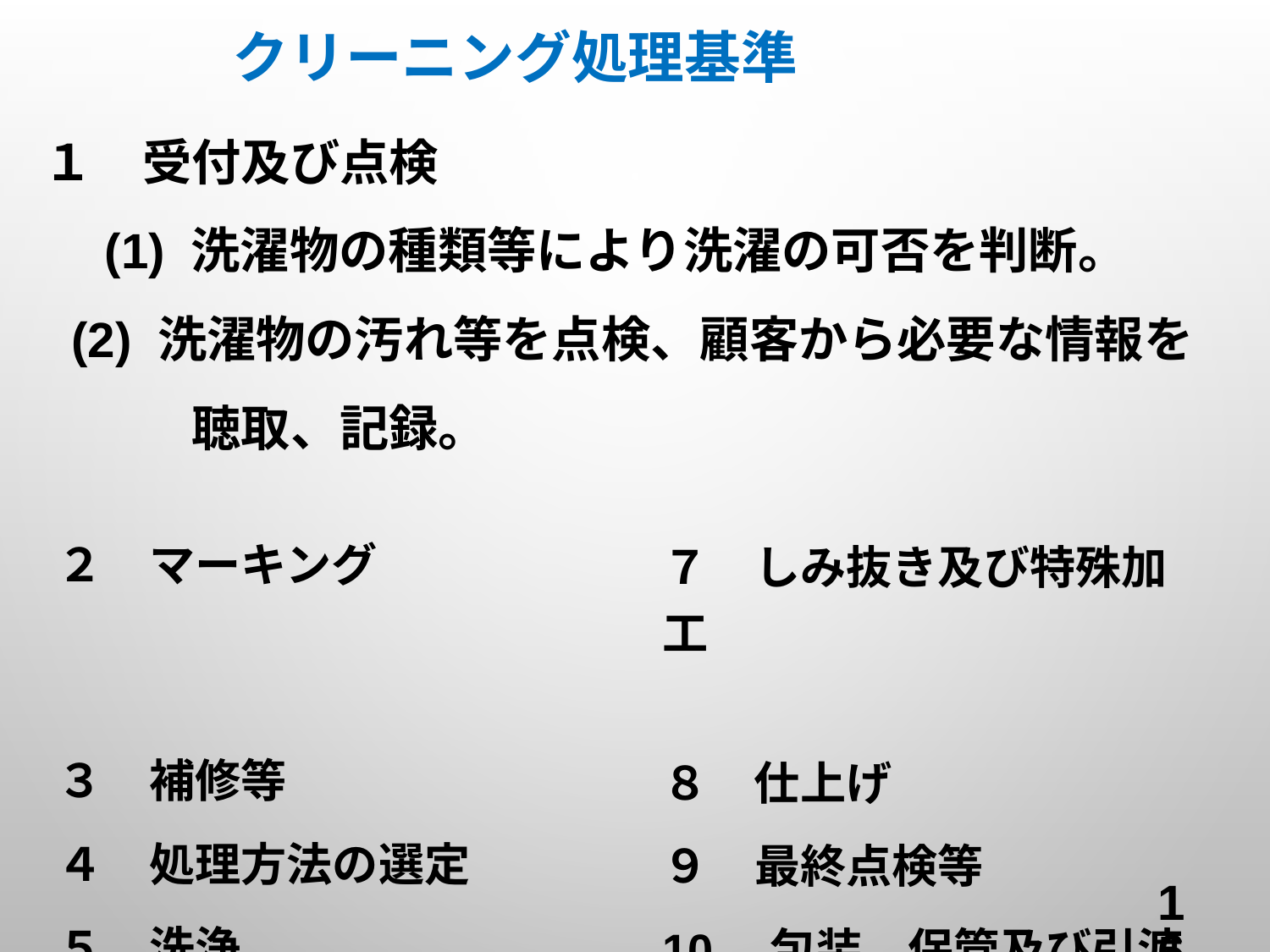

# クリーニング処理基準
１　受付及び点検
　(1) 洗濯物の種類等により洗濯の可否を判断。
  (2) 洗濯物の汚れ等を点検、顧客から必要な情報を
　　　聴取、記録。
２　マーキング
３　補修等
４　処理方法の選定
５　洗浄
６　乾燥
７　しみ抜き及び特殊加工
８　仕上げ
９　最終点検等
10　包装、保管及び引渡し
11　その他
16